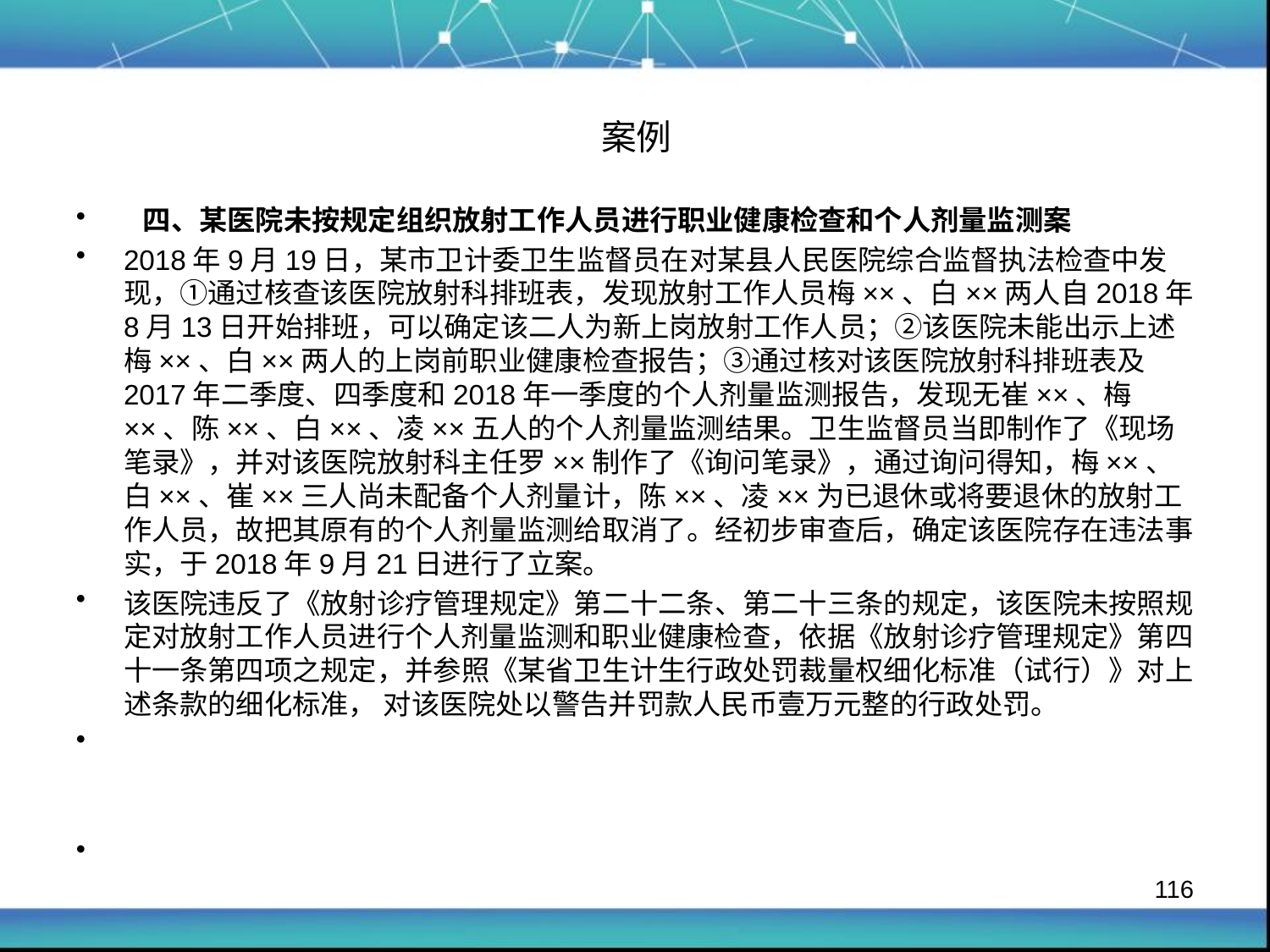

# 案例
  四、某医院未按规定组织放射工作人员进行职业健康检查和个人剂量监测案
2018年9月19日，某市卫计委卫生监督员在对某县人民医院综合监督执法检查中发现，①通过核查该医院放射科排班表，发现放射工作人员梅××、白××两人自2018年8月13日开始排班，可以确定该二人为新上岗放射工作人员；②该医院未能出示上述梅××、白××两人的上岗前职业健康检查报告；③通过核对该医院放射科排班表及2017年二季度、四季度和2018年一季度的个人剂量监测报告，发现无崔××、梅××、陈××、白××、凌××五人的个人剂量监测结果。卫生监督员当即制作了《现场笔录》，并对该医院放射科主任罗××制作了《询问笔录》，通过询问得知，梅××、白××、崔××三人尚未配备个人剂量计，陈××、凌××为已退休或将要退休的放射工作人员，故把其原有的个人剂量监测给取消了。经初步审查后，确定该医院存在违法事实，于2018年9月21日进行了立案。
该医院违反了《放射诊疗管理规定》第二十二条、第二十三条的规定，该医院未按照规定对放射工作人员进行个人剂量监测和职业健康检查，依据《放射诊疗管理规定》第四十一条第四项之规定，并参照《某省卫生计生行政处罚裁量权细化标准（试行）》对上述条款的细化标准， 对该医院处以警告并罚款人民币壹万元整的行政处罚。

116